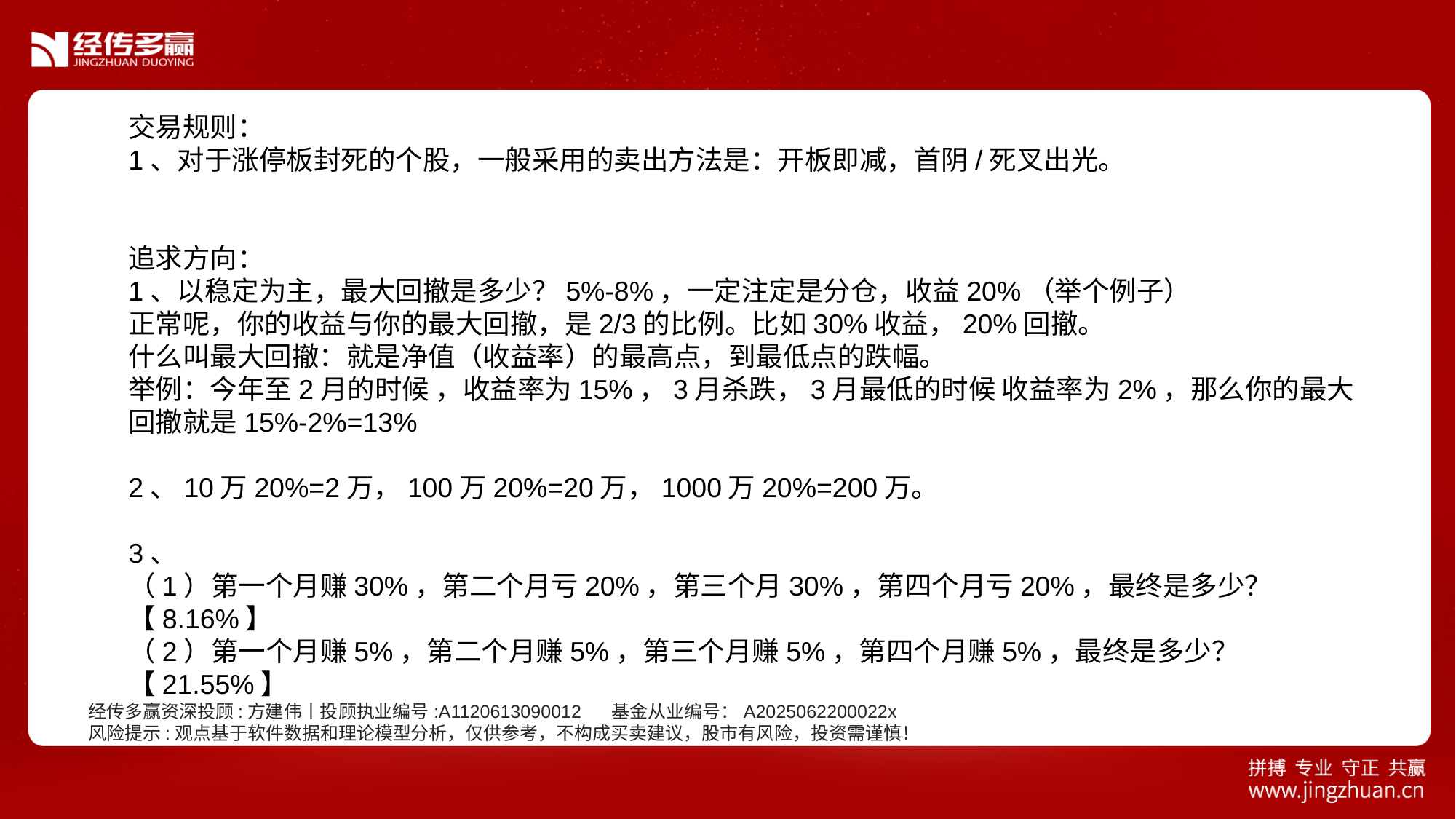

交易规则：
1、对于涨停板封死的个股，一般采用的卖出方法是：开板即减，首阴/死叉出光。

追求方向：
1、以稳定为主，最大回撤是多少？5%-8%，一定注定是分仓，收益20%（举个例子）
正常呢，你的收益与你的最大回撤，是2/3的比例。比如30%收益，20%回撤。
什么叫最大回撤：就是净值（收益率）的最高点，到最低点的跌幅。
举例：今年至2月的时候 ，收益率为15%，3月杀跌，3月最低的时候 收益率为2%，那么你的最大回撤就是15%-2%=13%

2、10万20%=2万，100万20%=20万，1000万20%=200万。

3、
（1）第一个月赚30%，第二个月亏20%，第三个月30%，第四个月亏20%，最终是多少？【8.16%】
（2）第一个月赚5%，第二个月赚5%，第三个月赚5%，第四个月赚5%，最终是多少？【21.55%】